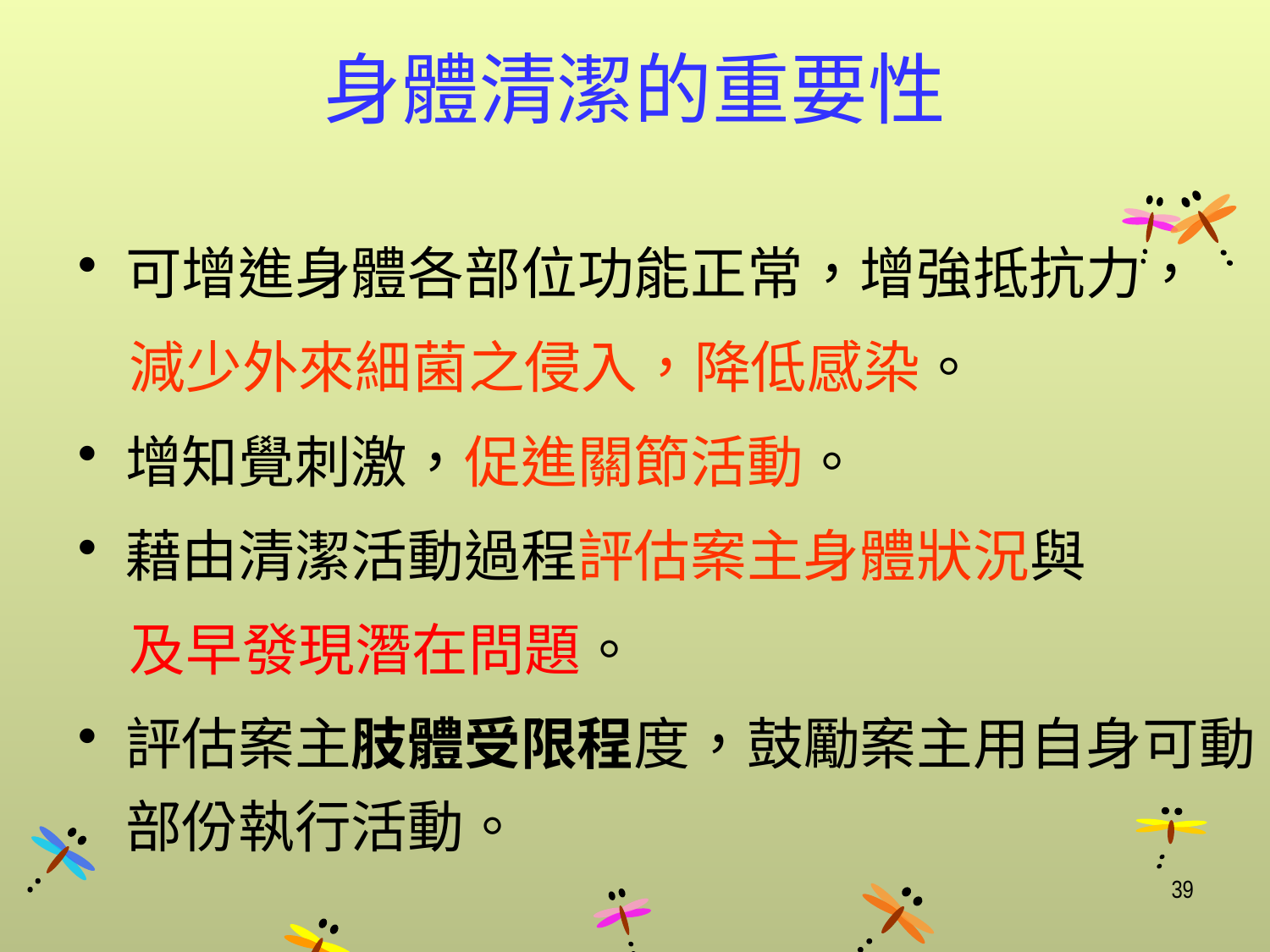

# 身體清潔的重要性
可增進身體各部位功能正常，增強抵抗力，
   減少外來細菌之侵入，降低感染。
增知覺刺激，促進關節活動。
藉由清潔活動過程評估案主身體狀況與
   及早發現潛在問題。
評估案主肢體受限程度，鼓勵案主用自身可動部份執行活動。

39